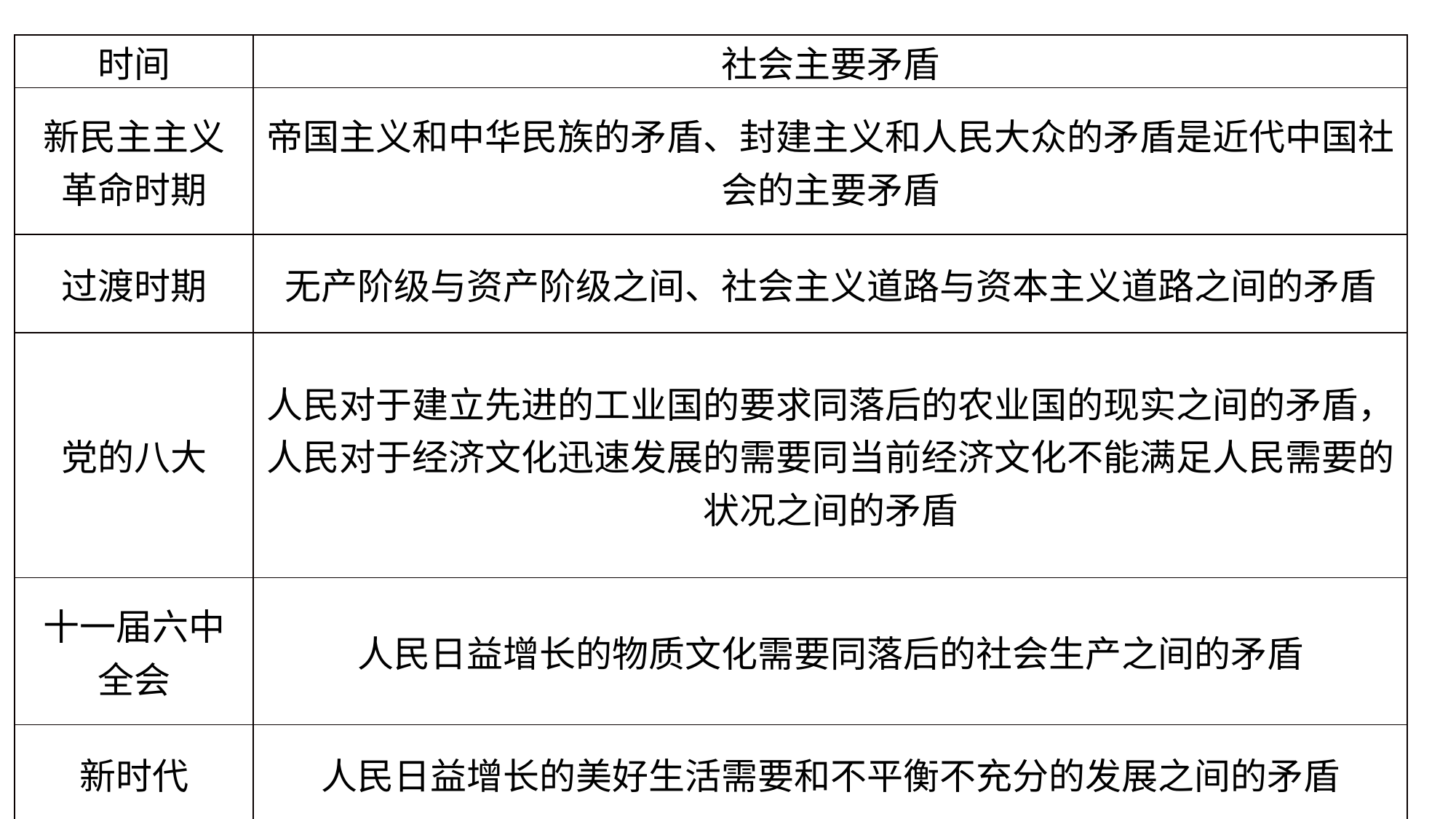

| 时间 | 社会主要矛盾 |
| --- | --- |
| 新民主主义革命时期 | 帝国主义和中华民族的矛盾、封建主义和人民大众的矛盾是近代中国社会的主要矛盾 |
| 过渡时期 | 无产阶级与资产阶级之间、社会主义道路与资本主义道路之间的矛盾 |
| 党的八大 | 人民对于建立先进的工业国的要求同落后的农业国的现实之间的矛盾，人民对于经济文化迅速发展的需要同当前经济文化不能满足人民需要的状况之间的矛盾 |
| 十一届六中全会 | 人民日益增长的物质文化需要同落后的社会生产之间的矛盾 |
| 新时代 | 人民日益增长的美好生活需要和不平衡不充分的发展之间的矛盾 |